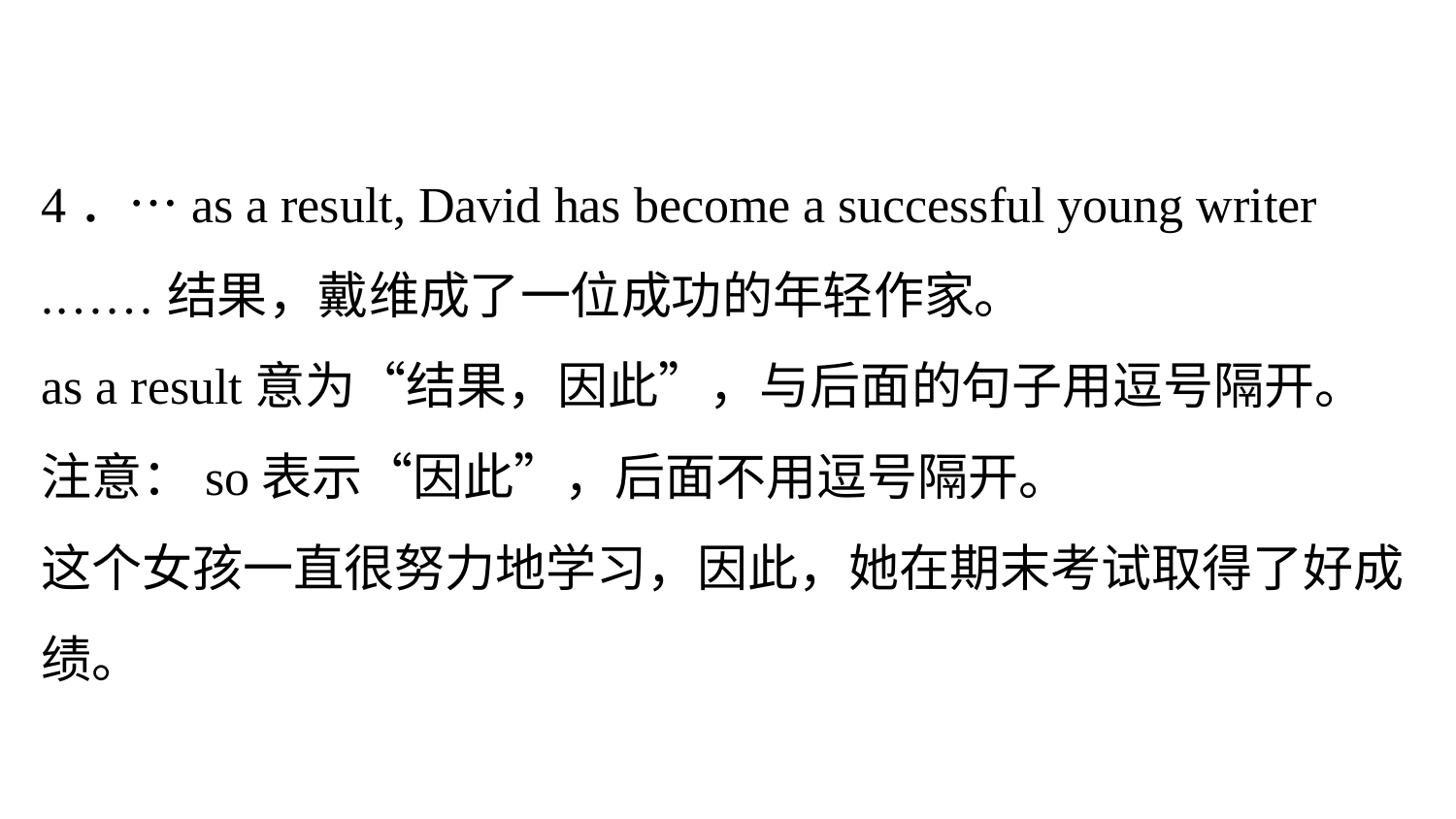

4．…as a result, David has become a successful young writer
.……结果，戴维成了一位成功的年轻作家。
as a result意为“结果，因此”，与后面的句子用逗号隔开。
注意：so表示“因此”，后面不用逗号隔开。
这个女孩一直很努力地学习，因此，她在期末考试取得了好成绩。